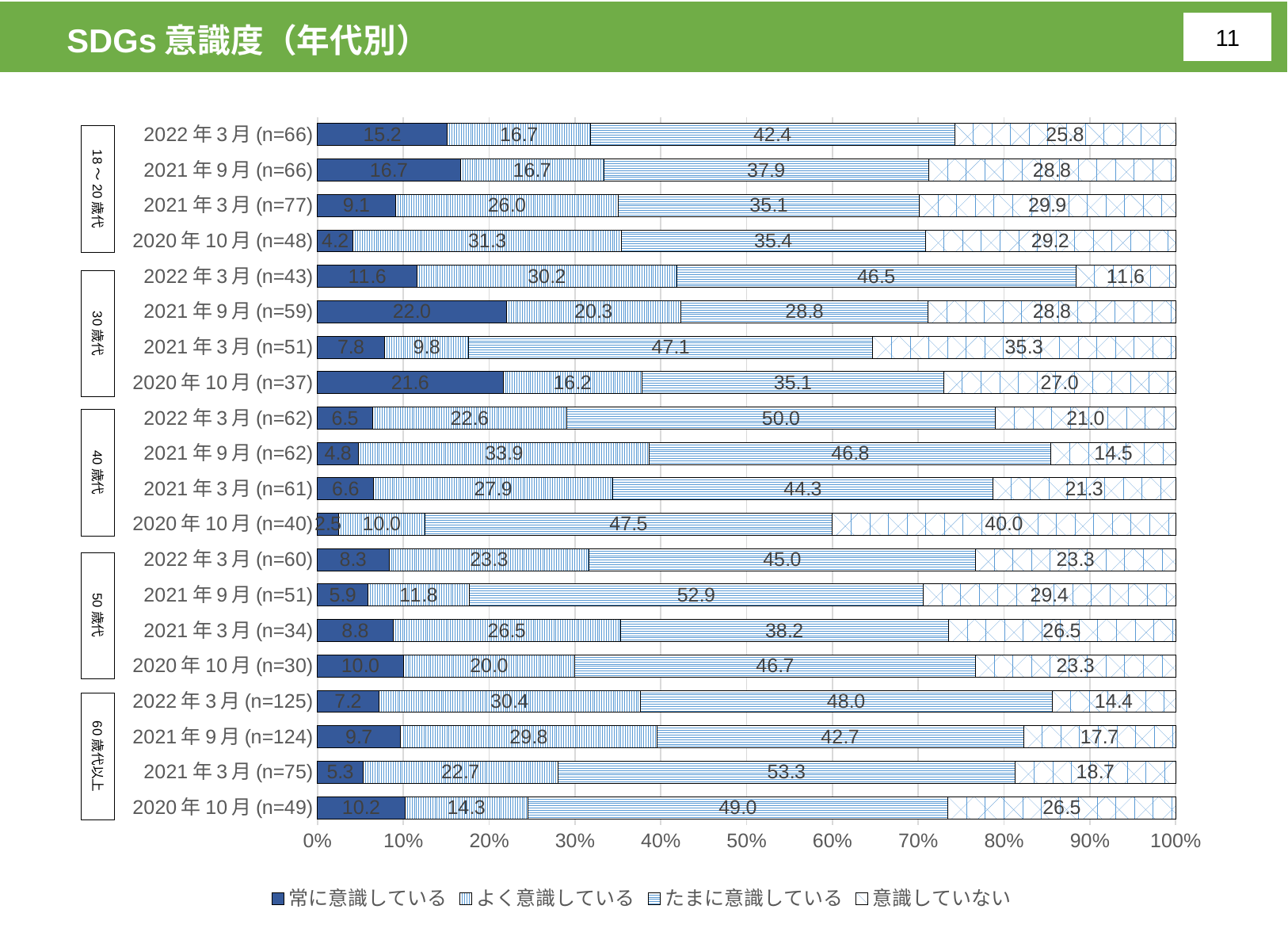

SDGs意識度（年代別）
11

### Chart

| Category | 常に意識している | よく意識している | たまに意識している | 意識していない |
|---|---|---|---|---|
| 2020年10月(n=49) | 10.204081632653 | 14.285714285714 | 48.979591836735 | 26.530612244898 |
| 2021年3月(n=75) | 5.3333333333333 | 22.666666666667 | 53.333333333333 | 18.666666666667 |
| 2021年9月(n=124) | 9.7 | 29.8 | 42.7 | 17.7 |
| 2022年3月(n=125) | 7.2 | 30.4 | 48.0 | 14.4 |
| 2020年10月(n=30) | 10.0 | 20.0 | 46.666666666667 | 23.333333333333 |
| 2021年3月(n=34) | 8.8235294117647 | 26.470588235294 | 38.235294117647 | 26.470588235294 |
| 2021年9月(n=51) | 5.9 | 11.8 | 52.9 | 29.4 |
| 2022年3月(n=60) | 8.333333333333334 | 23.333333333333332 | 45.0 | 23.333333333333332 |
| 2020年10月(n=40) | 2.5 | 10.0 | 47.5 | 40.0 |
| 2021年3月(n=61) | 6.5573770491803 | 27.868852459016 | 44.262295081967 | 21.311475409836 |
| 2021年9月(n=62) | 4.8 | 33.9 | 46.8 | 14.5 |
| 2022年3月(n=62) | 6.451612903225806 | 22.580645161290324 | 50.0 | 20.967741935483872 |
| 2020年10月(n=37) | 21.621621621622 | 16.216216216216 | 35.135135135135 | 27.027027027027 |
| 2021年3月(n=51) | 7.843137254902 | 9.8039215686275 | 47.058823529412 | 35.294117647059 |
| 2021年9月(n=59) | 22.0 | 20.3 | 28.8 | 28.8 |
| 2022年3月(n=43) | 11.627906976744185 | 30.232558139534884 | 46.51162790697674 | 11.627906976744185 |
| 2020年10月(n=48) | 4.1666666666667 | 31.25 | 35.416666666667 | 29.166666666667 |
| 2021年3月(n=77) | 9.0909090909091 | 25.974025974026 | 35.064935064935 | 29.87012987013 |
| 2021年9月(n=66) | 16.7 | 16.7 | 37.9 | 28.8 |
| 2022年3月(n=66) | 15.151515151515152 | 16.666666666666668 | 42.42424242424242 | 25.757575757575758 |
18～20歳代
30歳代
40歳代
50歳代
60歳代以上